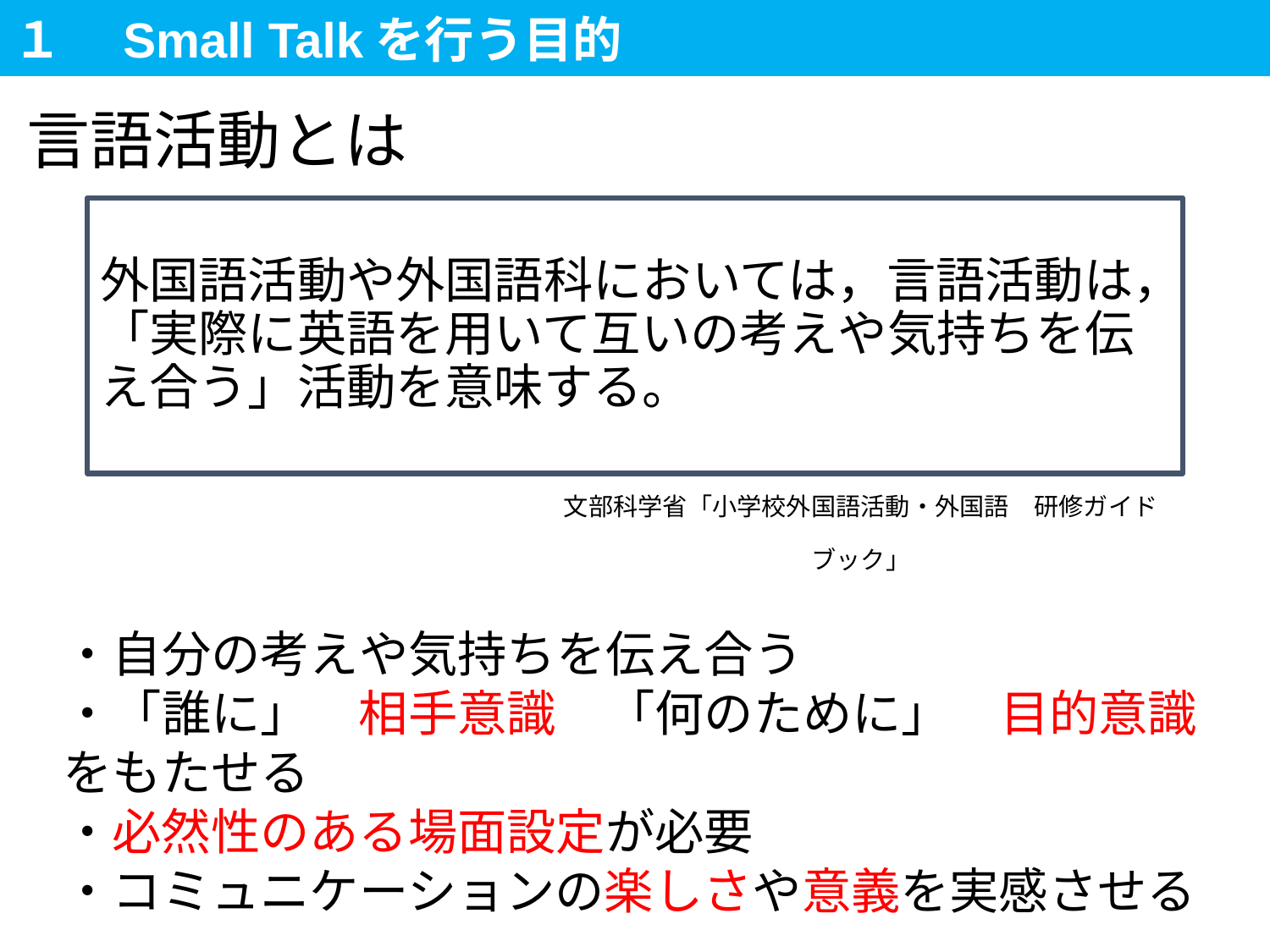

１　Small Talkを行う目的
言語活動とは
# 外国語活動や外国語科においては，言語活動は，「実際に英語を用いて互いの考えや気持ちを伝え合う」活動を意味する。
文部科学省「小学校外国語活動・外国語　研修ガイドブック」
・自分の考えや気持ちを伝え合う
・「誰に」　相手意識　「何のために」　目的意識をもたせる
・必然性のある場面設定が必要
・コミュニケーションの楽しさや意義を実感させる